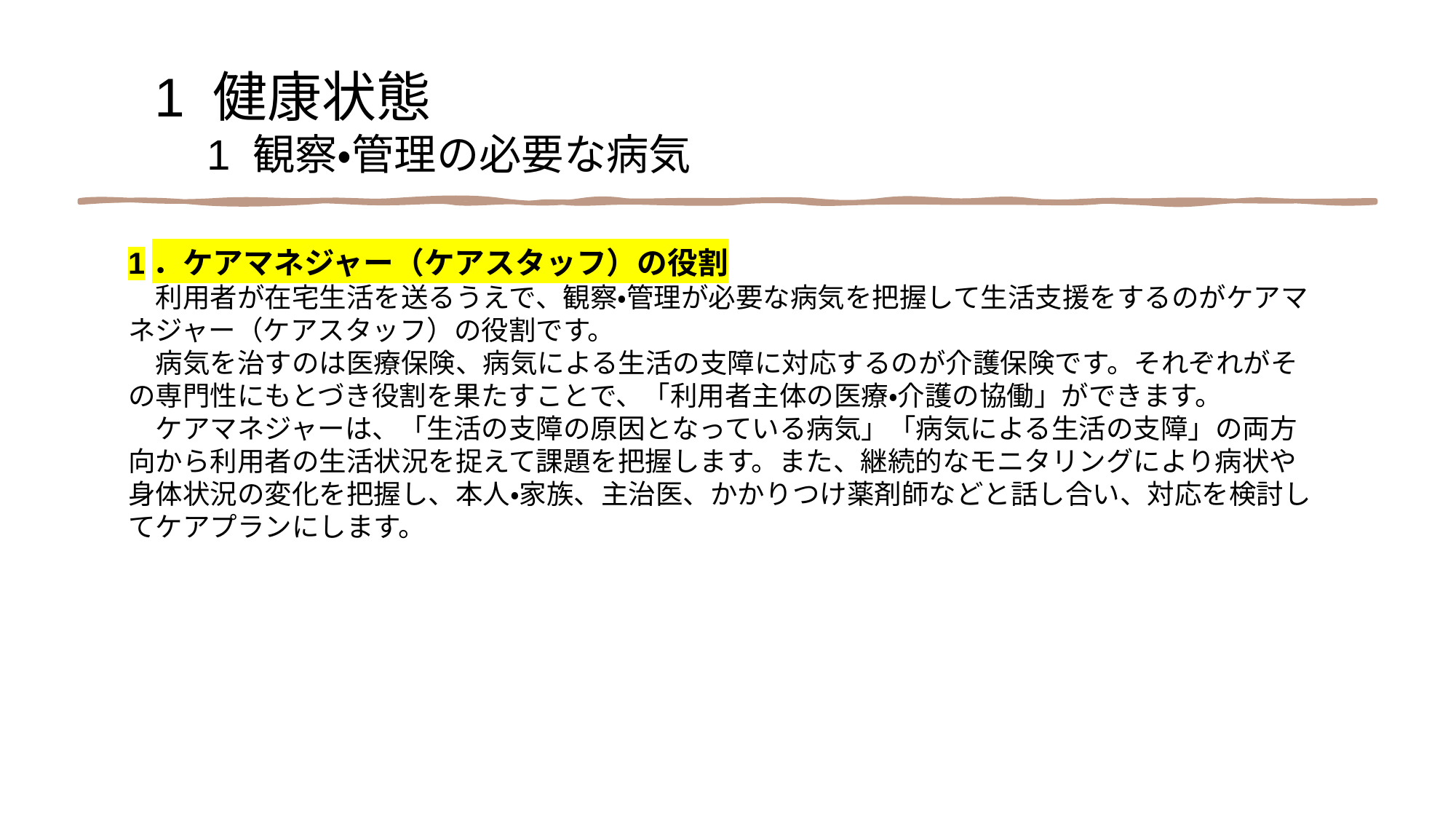

1 健康状態
　1 観察・管理の必要な病気

1．ケアマネジャー（ケアスタッフ）の役割
　利用者が在宅生活を送るうえで、観察・管理が必要な病気を把握して生活支援をするのがケアマネジャー（ケアスタッフ）の役割です。
　病気を治すのは医療保険、病気による生活の支障に対応するのが介護保険です。それぞれがその専門性にもとづき役割を果たすことで、「利用者主体の医療・介護の協働」ができます。
　ケアマネジャーは、「生活の支障の原因となっている病気」「病気による生活の支障」の両方向から利用者の生活状況を捉えて課題を把握します。また、継続的なモニタリングにより病状や身体状況の変化を把握し、本人・家族、主治医、かかりつけ薬剤師などと話し合い、対応を検討してケアプランにします。